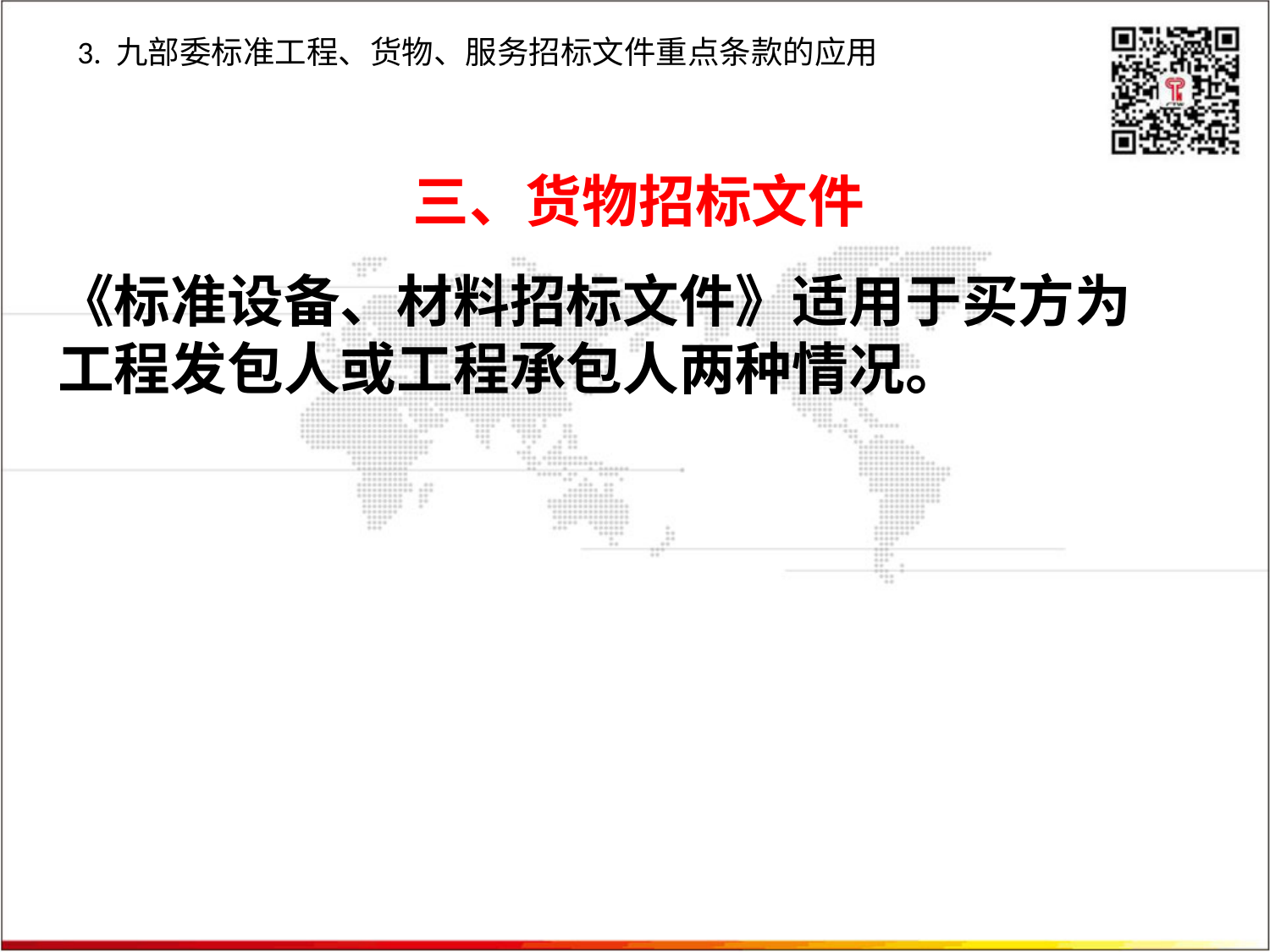

3. 九部委标准工程、货物、服务招标文件重点条款的应用
三、货物招标文件
《标准设备、材料招标文件》适用于买方为工程发包人或工程承包人两种情况。